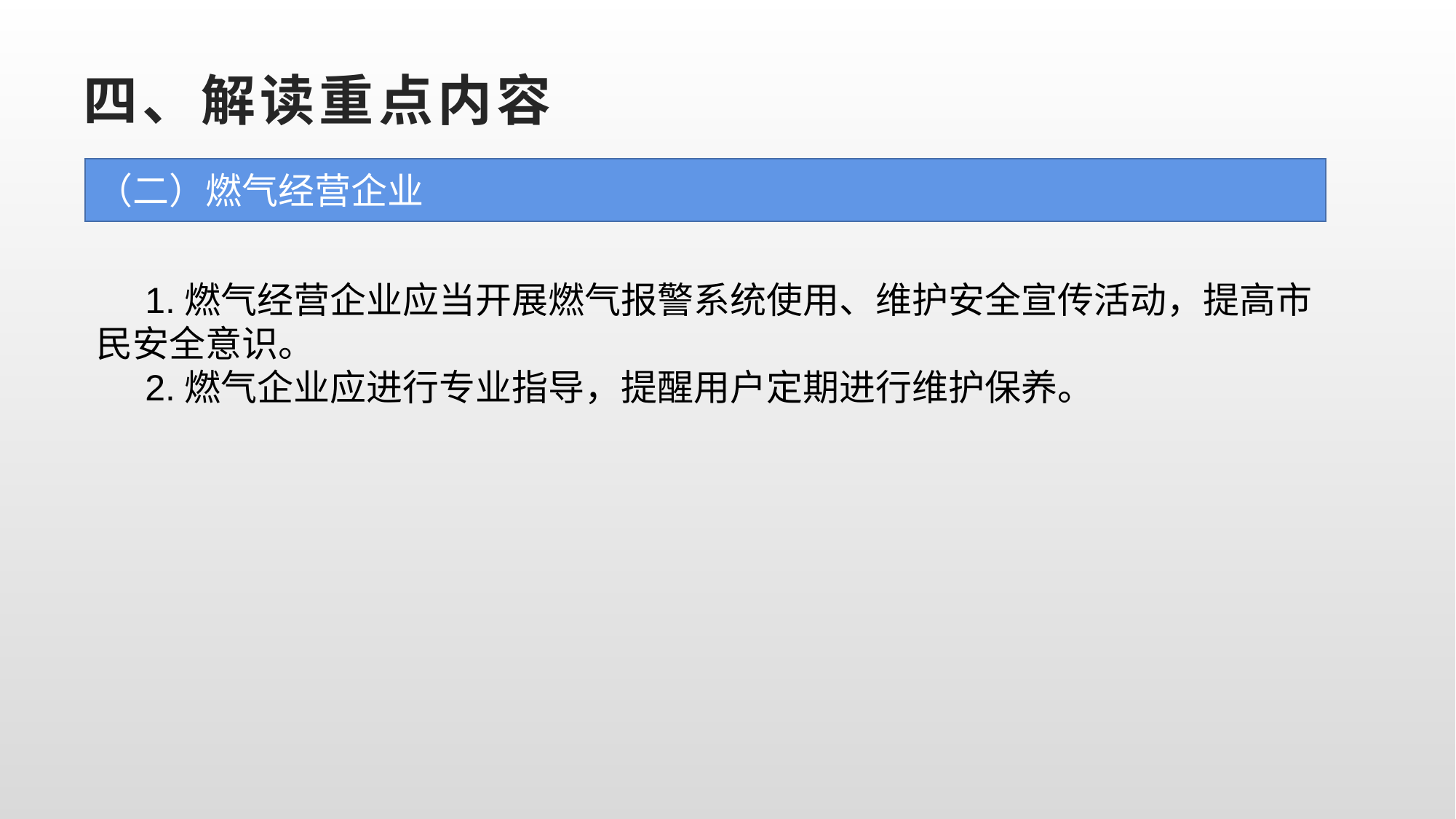

# 四、解读重点内容
（二）燃气经营企业
1.燃气经营企业应当开展燃气报警系统使用、维护安全宣传活动，提高市民安全意识。
2.燃气企业应进行专业指导，提醒用户定期进行维护保养。